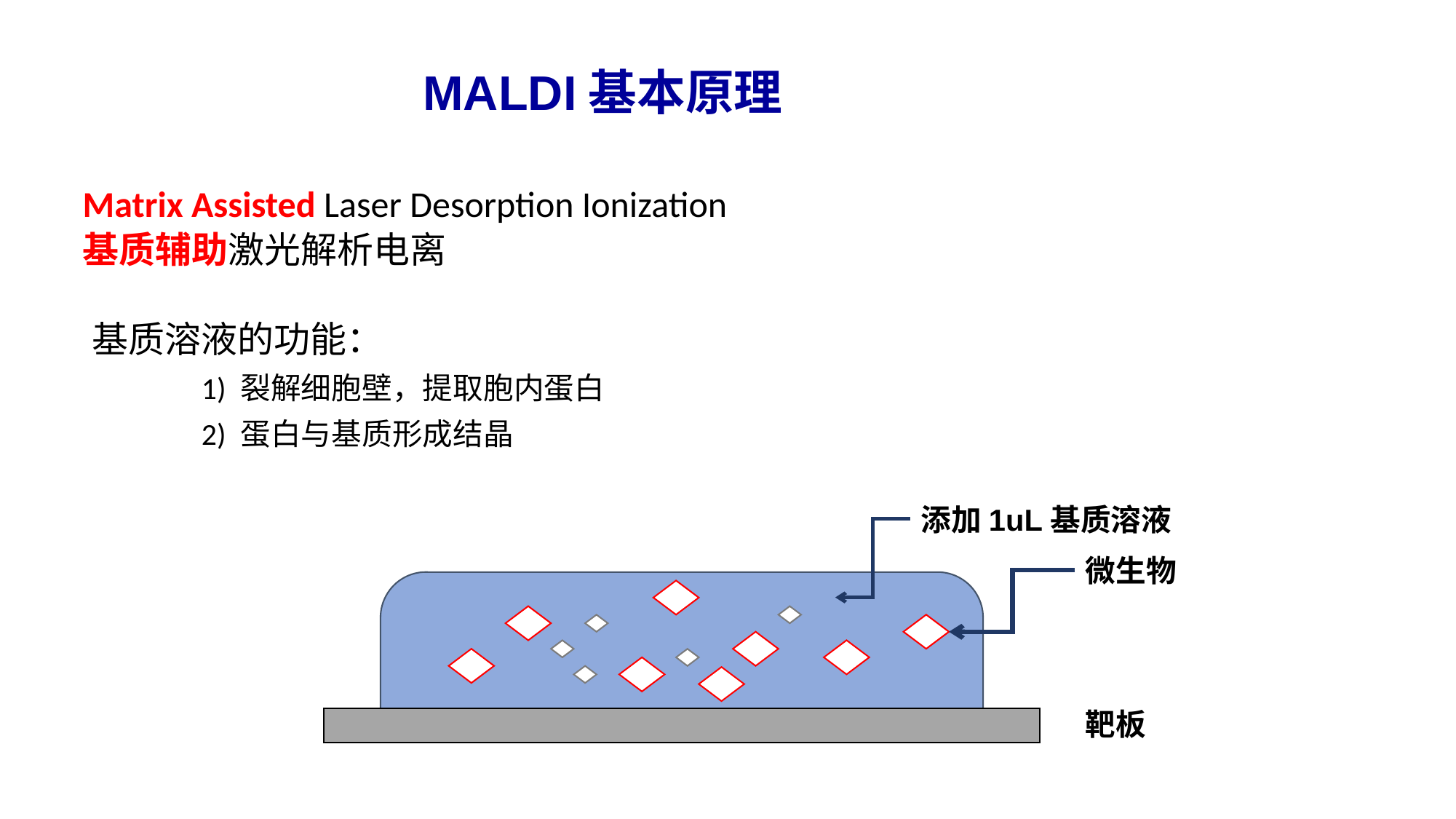

MALDI基本原理
Matrix Assisted Laser Desorption Ionization
基质辅助激光解析电离
基质溶液的功能：
	1) 裂解细胞壁，提取胞内蛋白
	2) 蛋白与基质形成结晶
添加1uL基质溶液
微生物

靶板